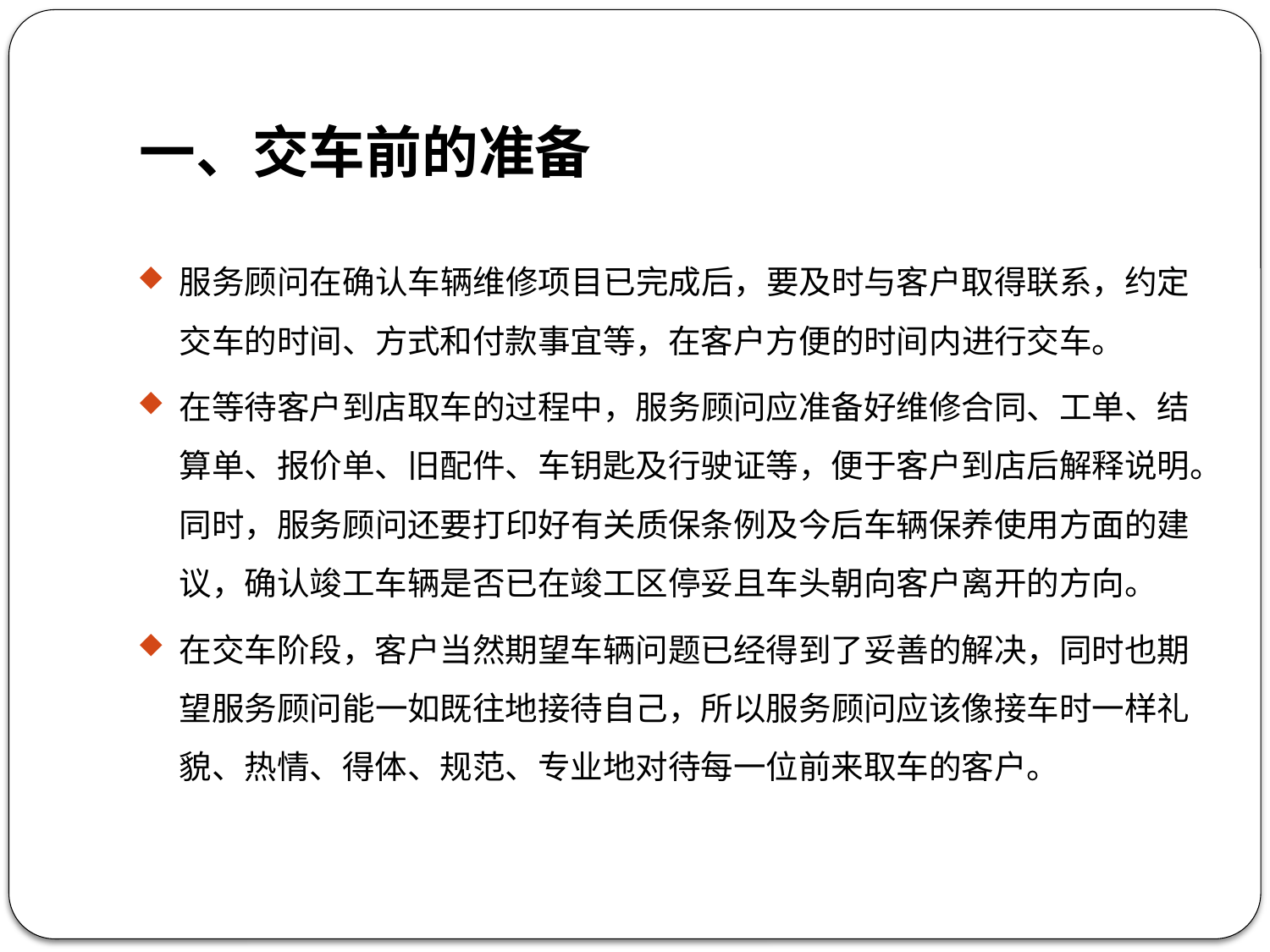

# 一、交车前的准备
服务顾问在确认车辆维修项目已完成后，要及时与客户取得联系，约定交车的时间、方式和付款事宜等，在客户方便的时间内进行交车。
在等待客户到店取车的过程中，服务顾问应准备好维修合同、工单、结算单、报价单、旧配件、车钥匙及行驶证等，便于客户到店后解释说明。同时，服务顾问还要打印好有关质保条例及今后车辆保养使用方面的建议，确认竣工车辆是否已在竣工区停妥且车头朝向客户离开的方向。
在交车阶段，客户当然期望车辆问题已经得到了妥善的解决，同时也期望服务顾问能一如既往地接待自己，所以服务顾问应该像接车时一样礼貌、热情、得体、规范、专业地对待每一位前来取车的客户。